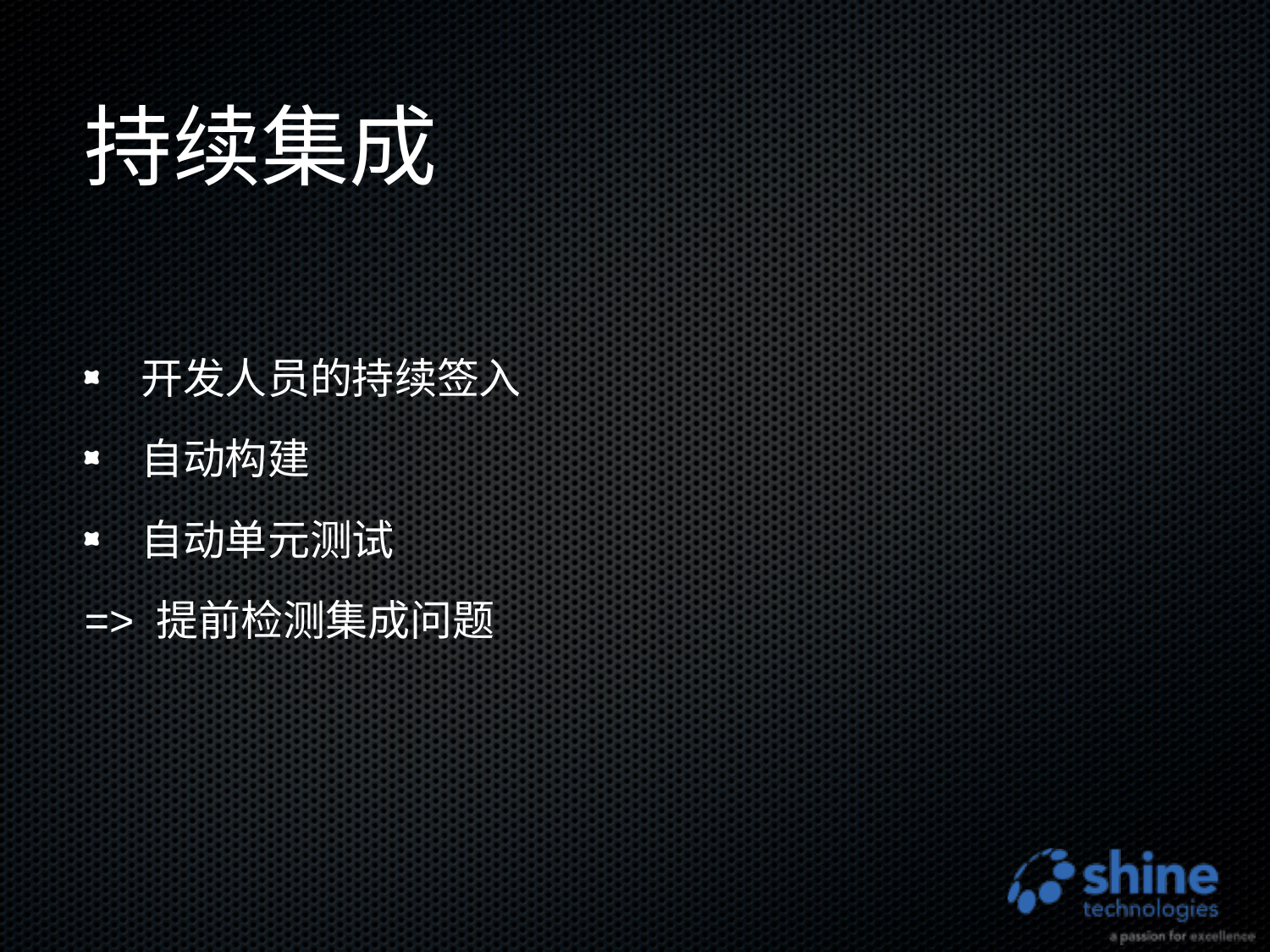

# 持续集成
开发人员的持续签入
自动构建
自动单元测试
=> 提前检测集成问题